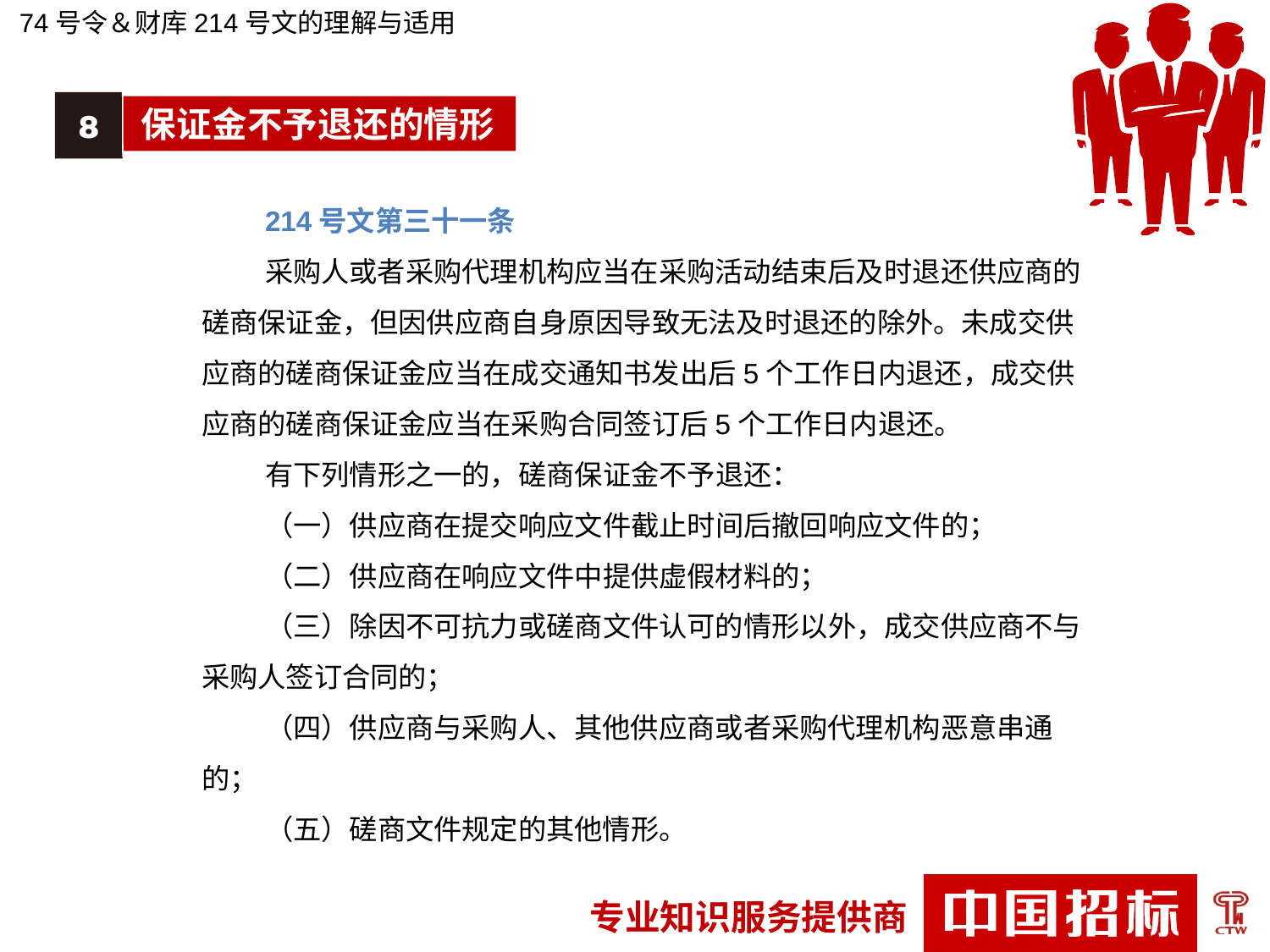

74号令＆财库214号文的理解与适用

8
保证金不予退还的情形
214号文第三十一条
采购人或者采购代理机构应当在采购活动结束后及时退还供应商的磋商保证金，但因供应商自身原因导致无法及时退还的除外。未成交供应商的磋商保证金应当在成交通知书发出后5个工作日内退还，成交供应商的磋商保证金应当在采购合同签订后5个工作日内退还。
有下列情形之一的，磋商保证金不予退还：
（一）供应商在提交响应文件截止时间后撤回响应文件的；
（二）供应商在响应文件中提供虚假材料的；
（三）除因不可抗力或磋商文件认可的情形以外，成交供应商不与采购人签订合同的；
（四）供应商与采购人、其他供应商或者采购代理机构恶意串通的；
（五）磋商文件规定的其他情形。